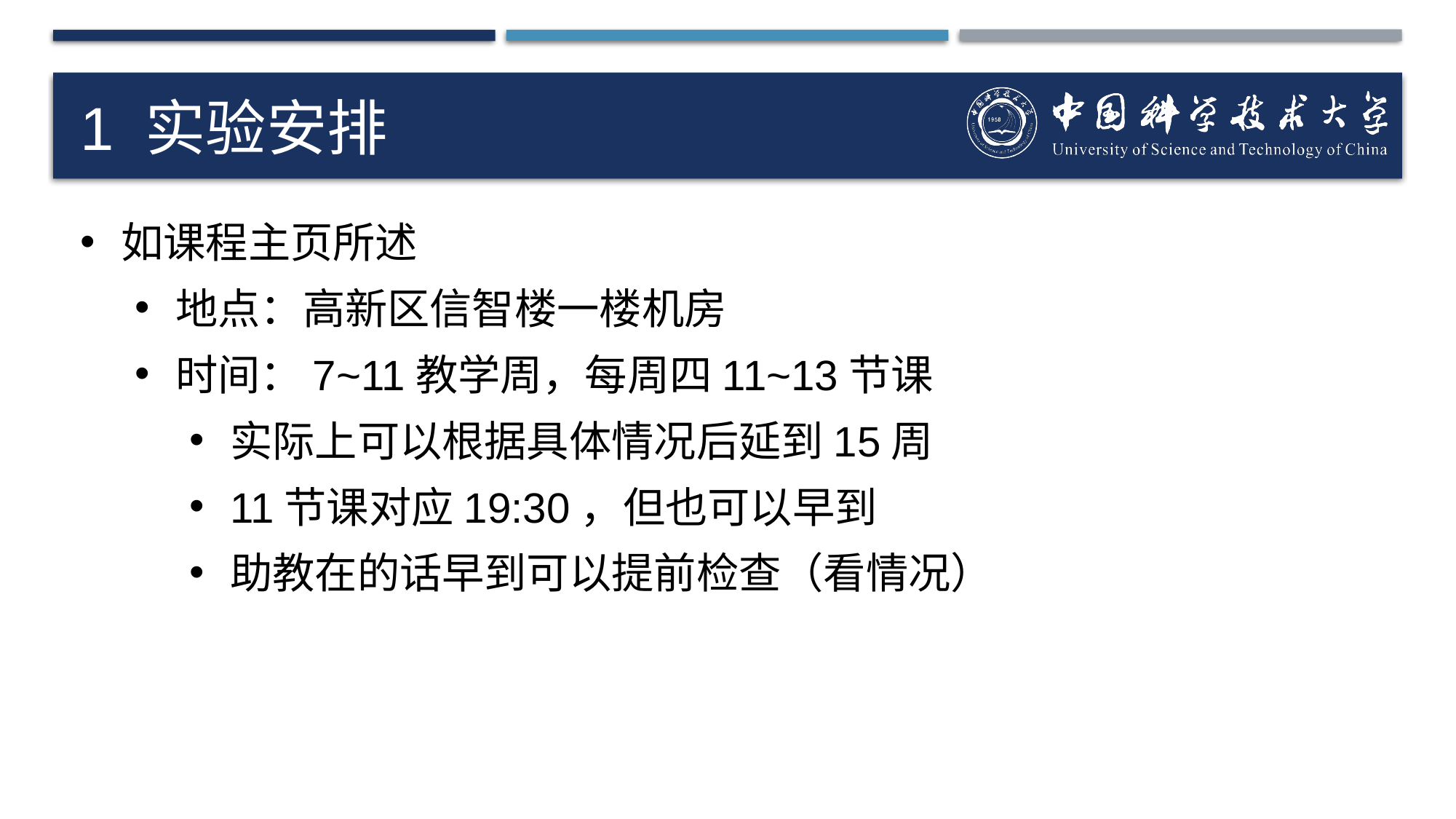

# 1 实验安排
如课程主页所述
地点：高新区信智楼一楼机房
时间：7~11教学周，每周四11~13节课
实际上可以根据具体情况后延到15周
11节课对应19:30，但也可以早到
助教在的话早到可以提前检查（看情况）